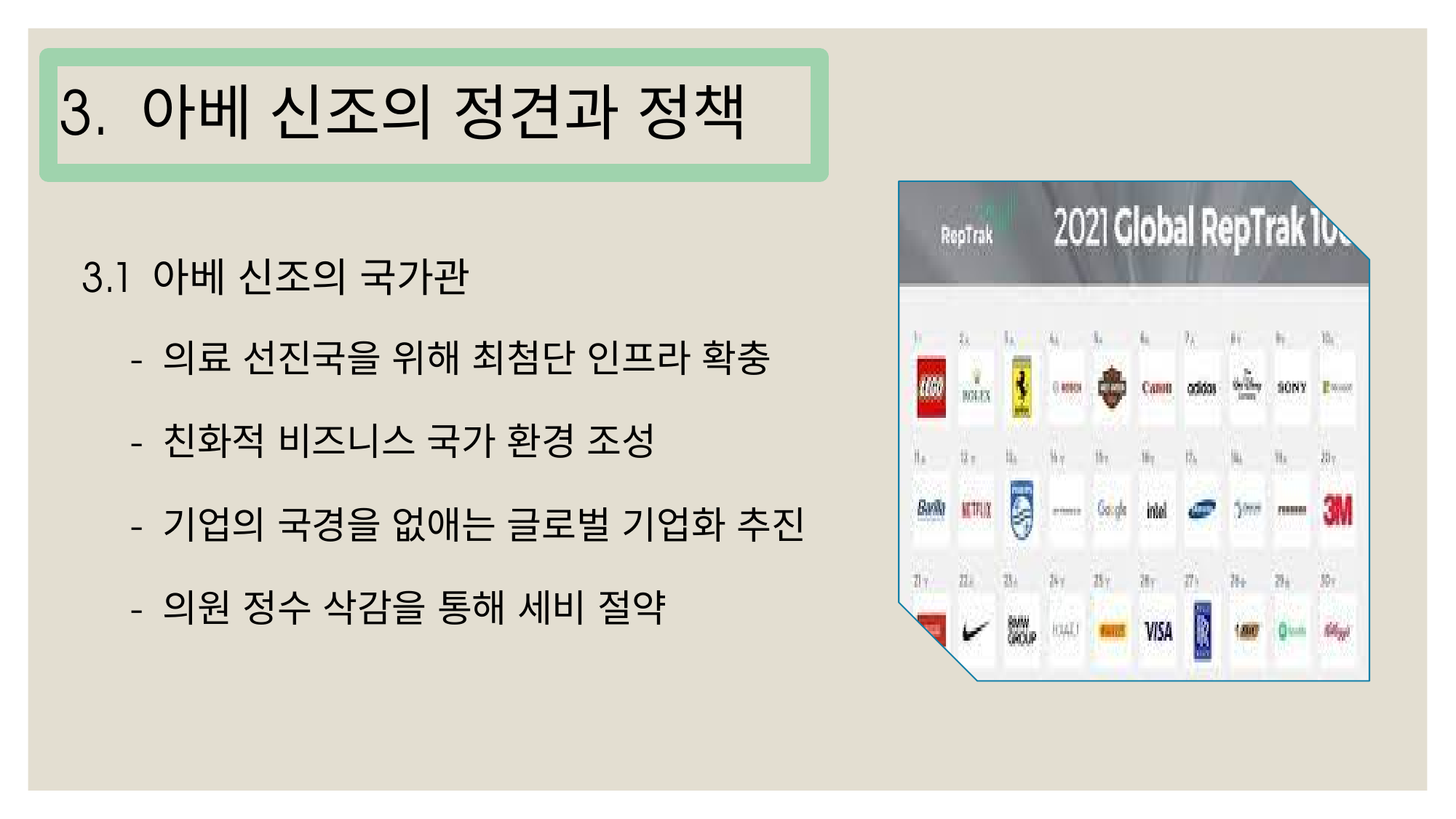

3. 아베 신조의 정견과 정책

3.1 아베 신조의 국가관
- 의료 선진국을 위해 최첨단 인프라 확충
- 친화적 비즈니스 국가 환경 조성
- 기업의 국경을 없애는 글로벌 기업화 추진
- 의원 정수 삭감을 통해 세비 절약